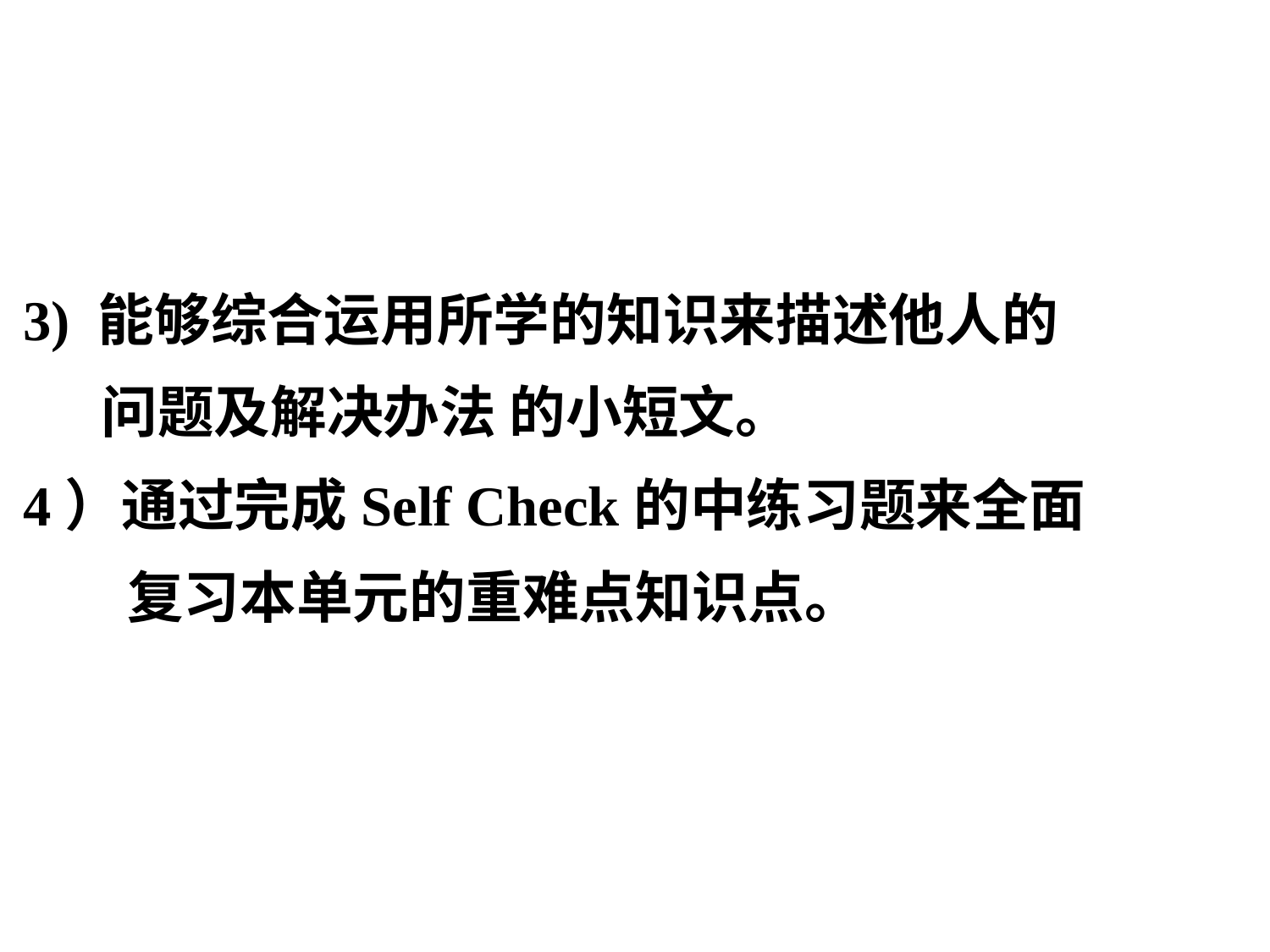

3) 能够综合运用所学的知识来描述他人的
     问题及解决办法 的小短文。
4）通过完成Self Check的中练习题来全面
       复习本单元的重难点知识点。